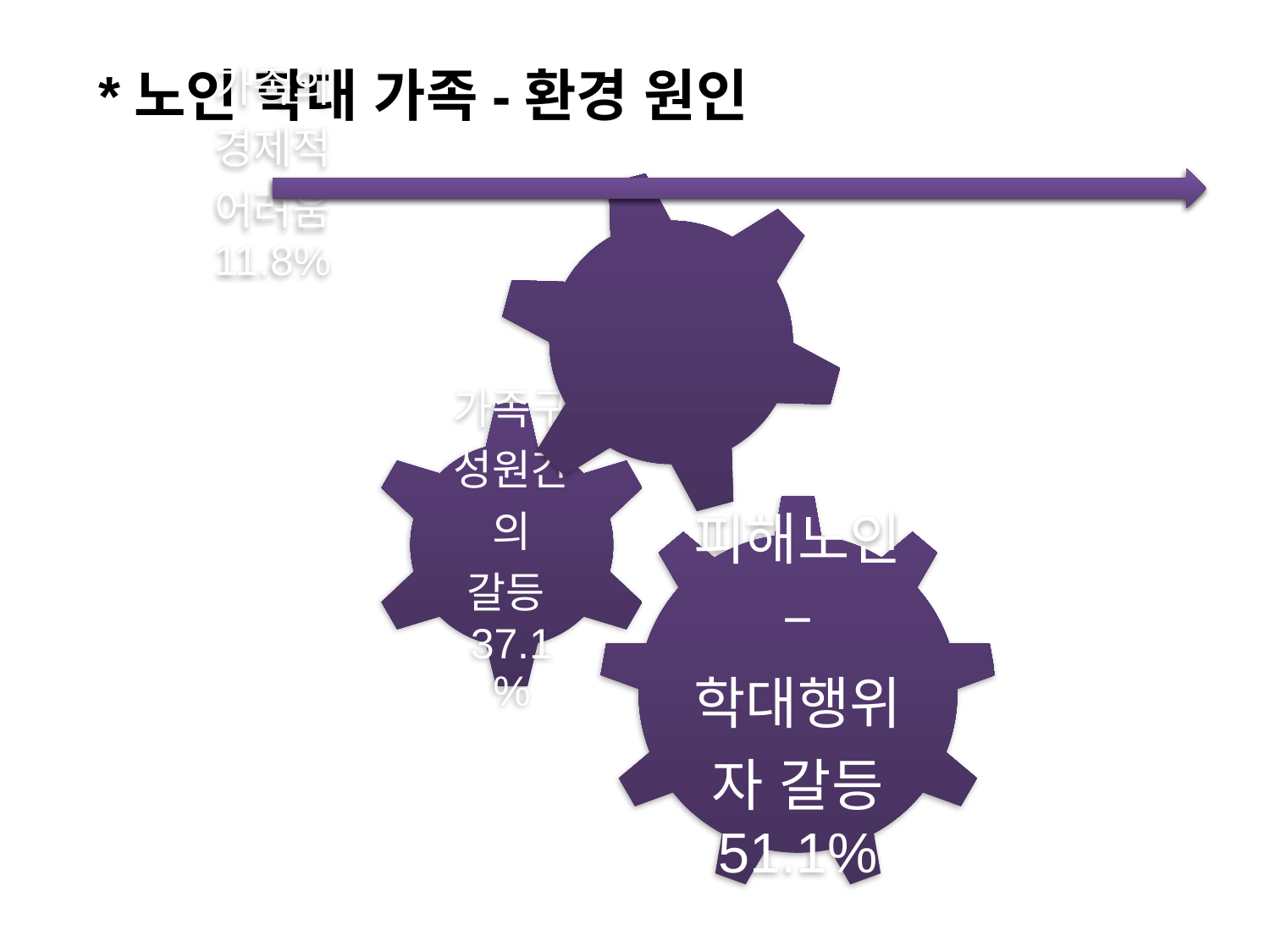

# *노인 학대 가족-환경 원인
피해노인 – 학대행위자 갈등 51.1%
가족구성원간의 갈등  37.1%